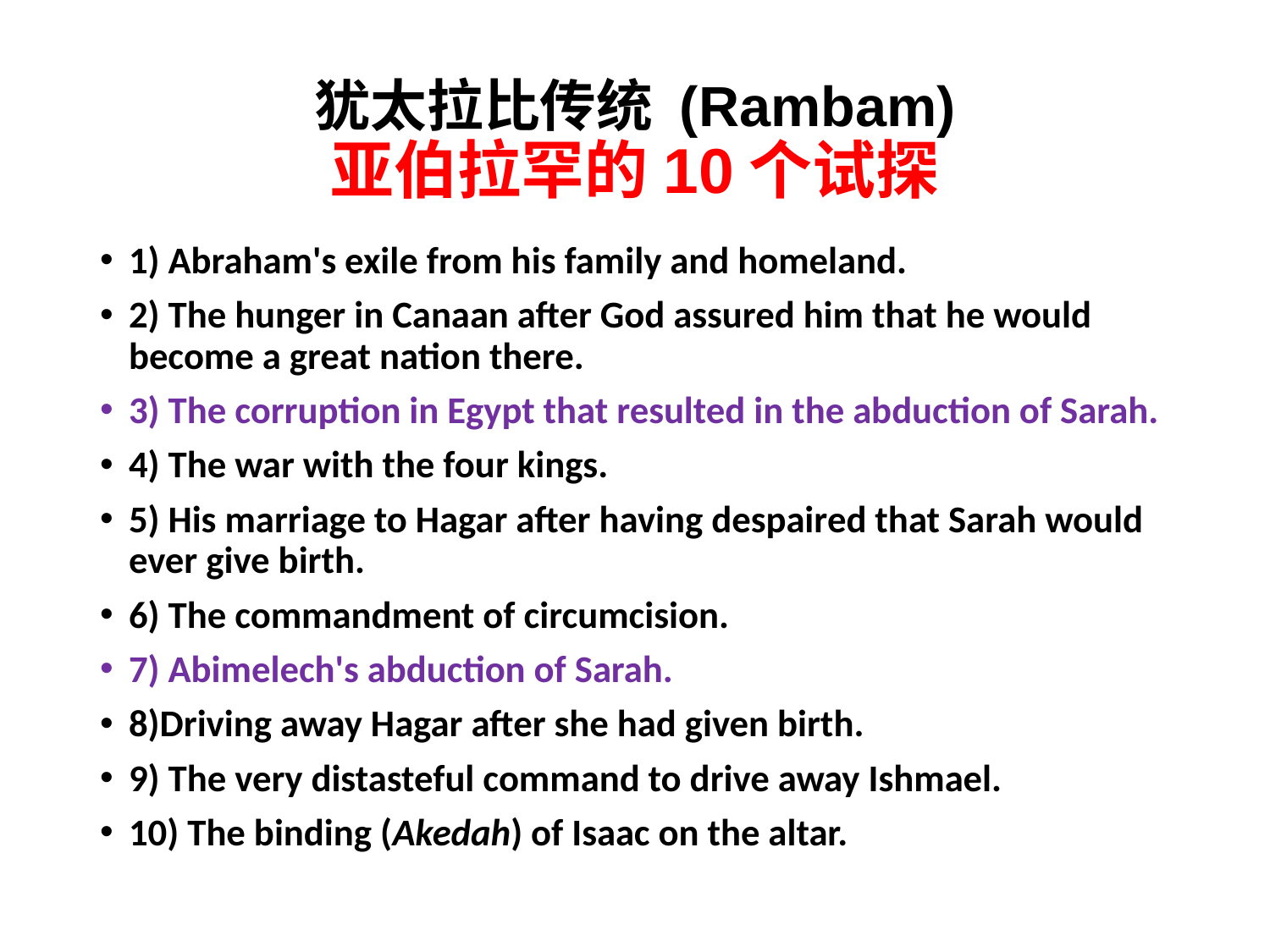

# 犹太拉比传统 (Rambam) 亚伯拉罕的10个试探
1) Abraham's exile from his family and homeland.
2) The hunger in Canaan after God assured him that he would become a great nation there.
3) The corruption in Egypt that resulted in the abduction of Sarah.
4) The war with the four kings.
5) His marriage to Hagar after having despaired that Sarah would ever give birth.
6) The commandment of circumcision.
7) Abimelech's abduction of Sarah.
8)Driving away Hagar after she had given birth.
9) The very distasteful command to drive away Ishmael.
10) The binding (Akedah) of Isaac on the altar.